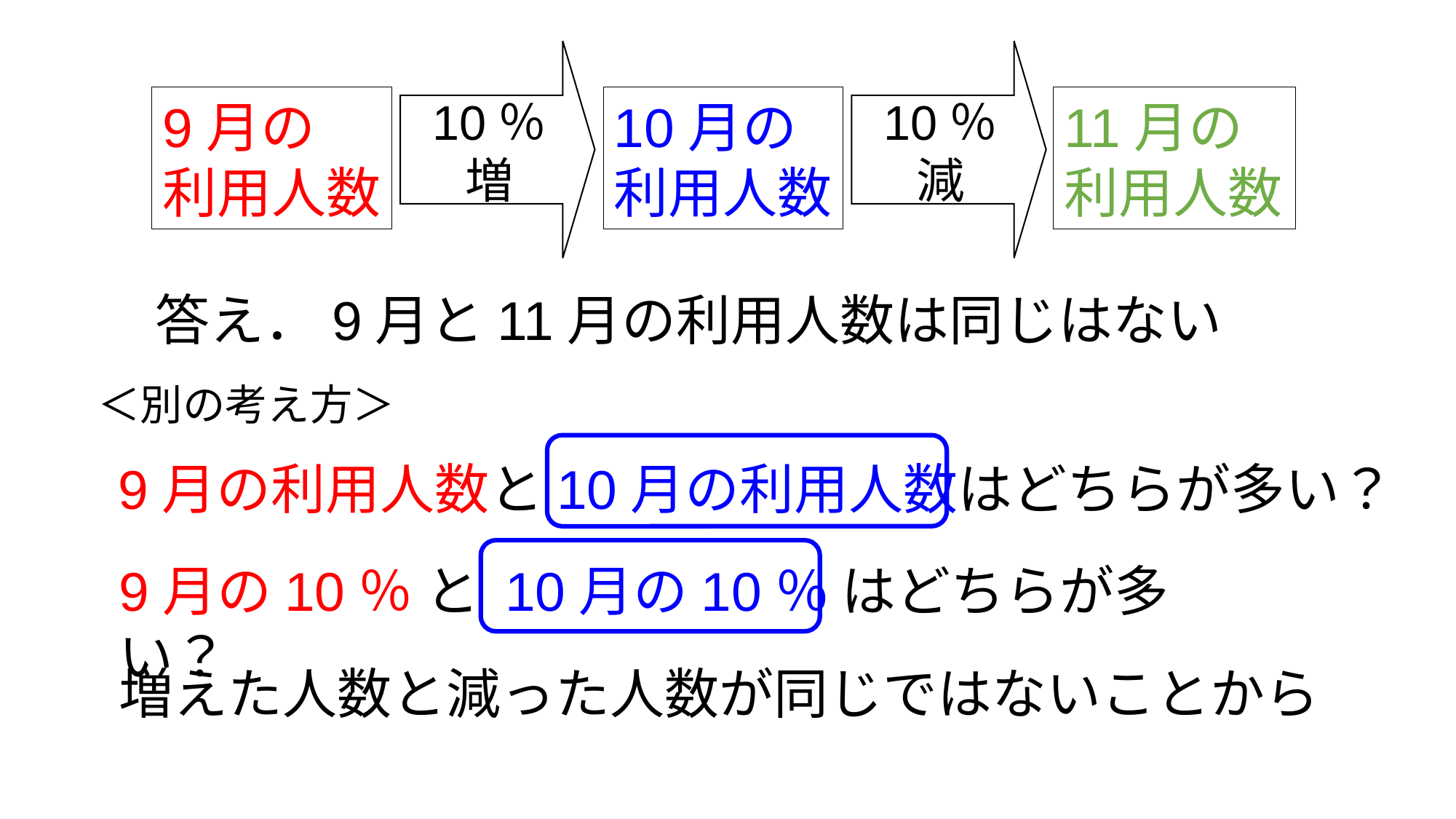

10％増
10％減
9月の
利用人数
10月の
利用人数
11月の
利用人数
答え．9月と11月の利用人数は同じはない
＜別の考え方＞

9月の利用人数と10月の利用人数はどちらが多い？

9月の10％ と 10月の10％ はどちらが多い？
増えた人数と減った人数が同じではないことから